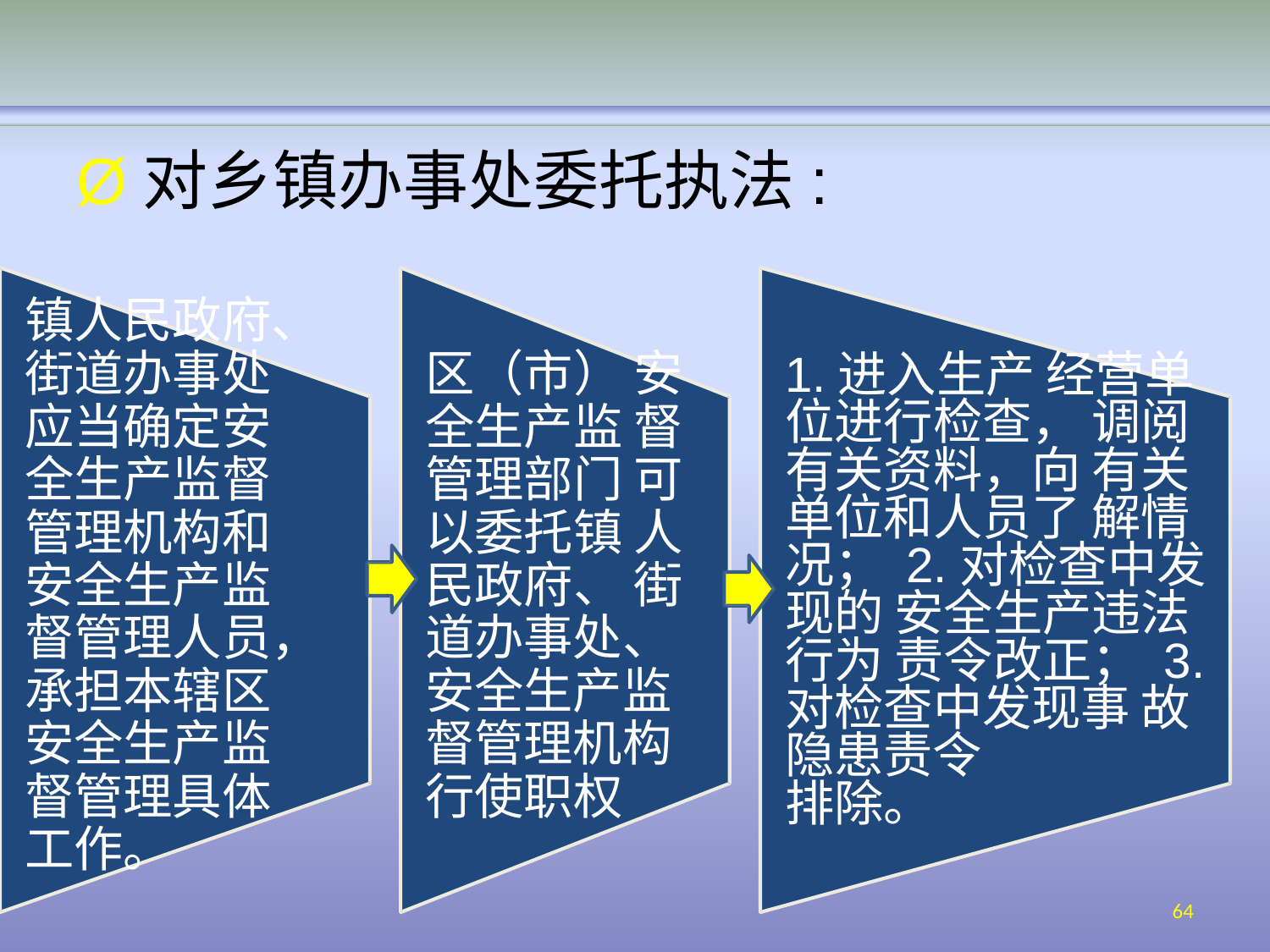

# Ø对乡镇办事处委托执法:

镇人民政府、 街道办事处 应当确定安 全生产监督 管理机构和 安全生产监 督管理人员， 承担本辖区 安全生产监 督管理具体 工作。
区（市） 安全生产监 督管理部门 可以委托镇 人民政府、 街道办事处、 安全生产监 督管理机构 行使职权
1.进入生产 经营单位进行检查， 调阅有关资料，向 有关单位和人员了 解情况； 2.对检查中发现的 安全生产违法行为 责令改正； 3.对检查中发现事 故隐患责令
排除。

64